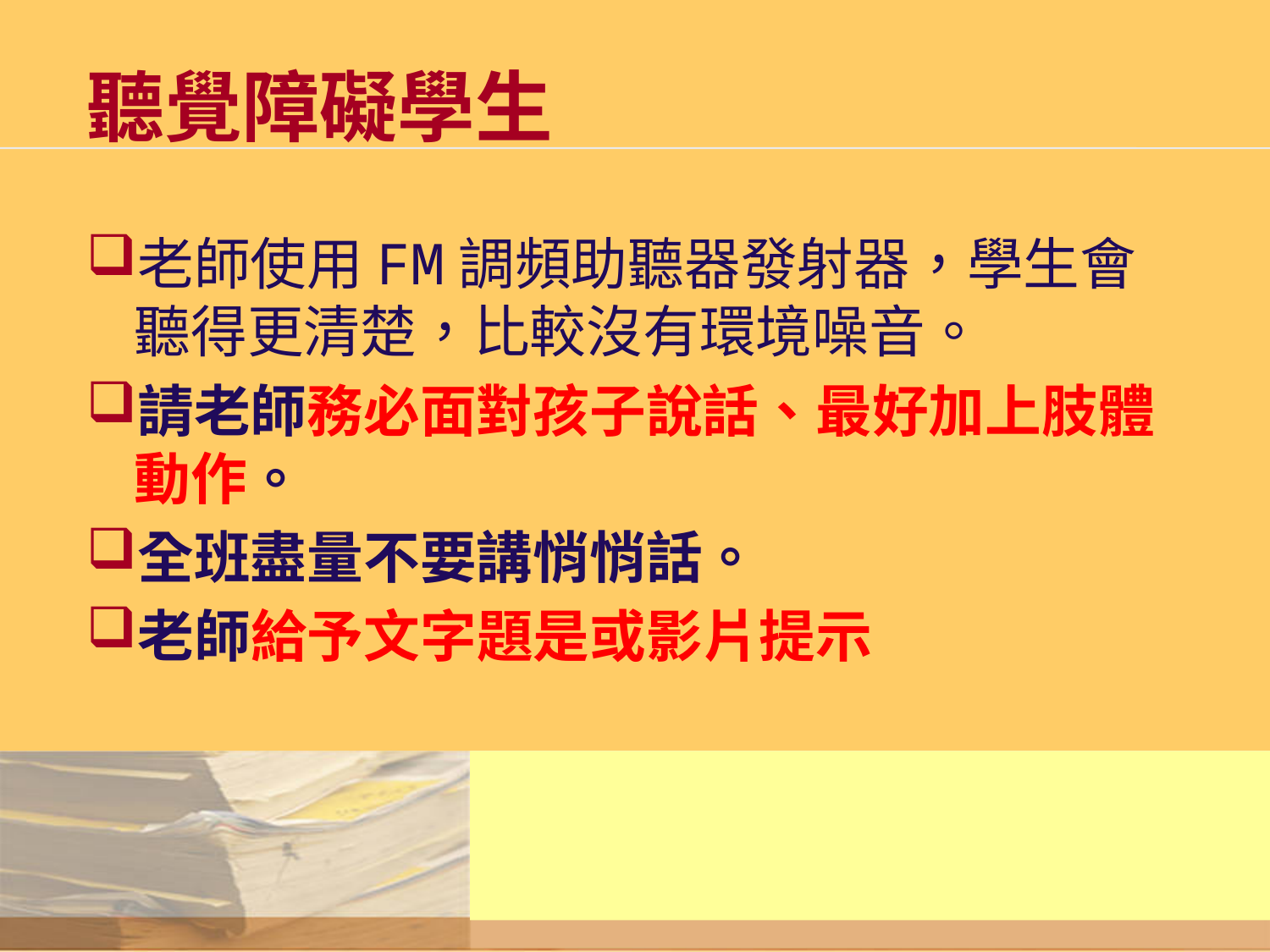

# 聽覺障礙學生
老師使用FM調頻助聽器發射器，學生會聽得更清楚，比較沒有環境噪音。
請老師務必面對孩子說話、最好加上肢體動作。
全班盡量不要講悄悄話。
老師給予文字題是或影片提示